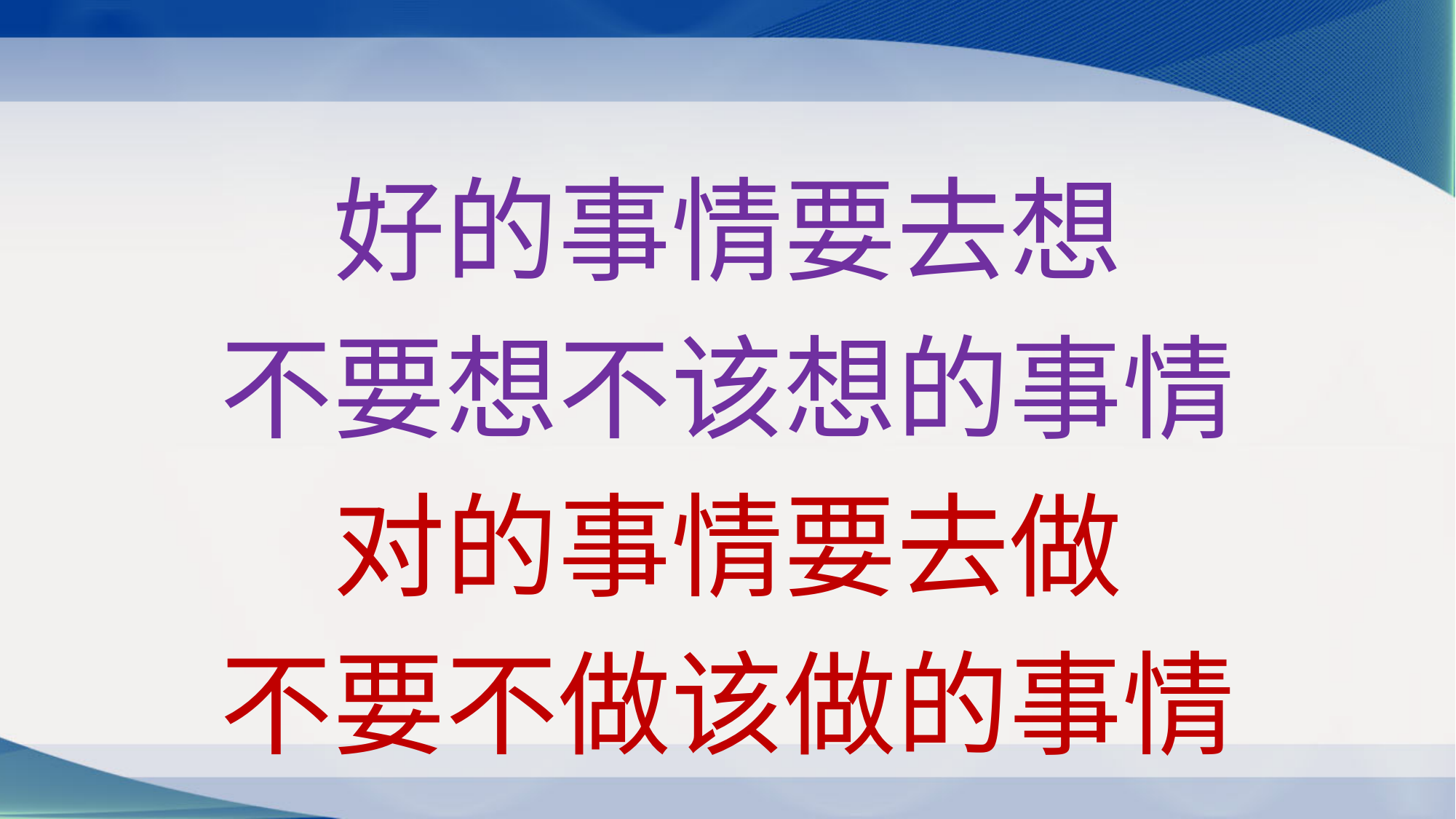

好的事情要去想
不要想不该想的事情
对的事情要去做
不要不做该做的事情